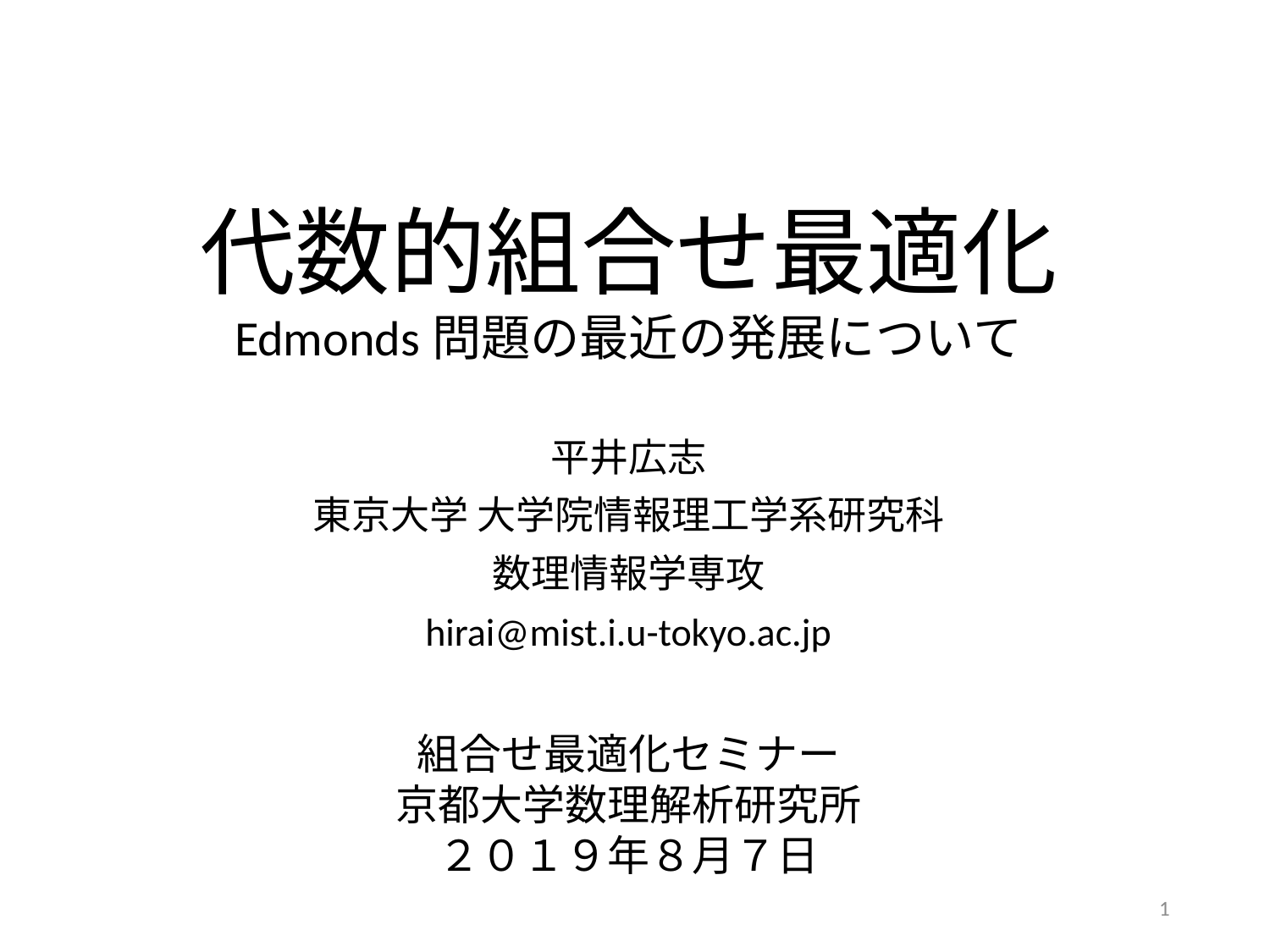

# 代数的組合せ最適化 Edmonds問題の最近の発展について
平井広志
東京大学 大学院情報理工学系研究科
数理情報学専攻
hirai@mist.i.u-tokyo.ac.jp
組合せ最適化セミナー
京都大学数理解析研究所
２０１９年８月７日
1